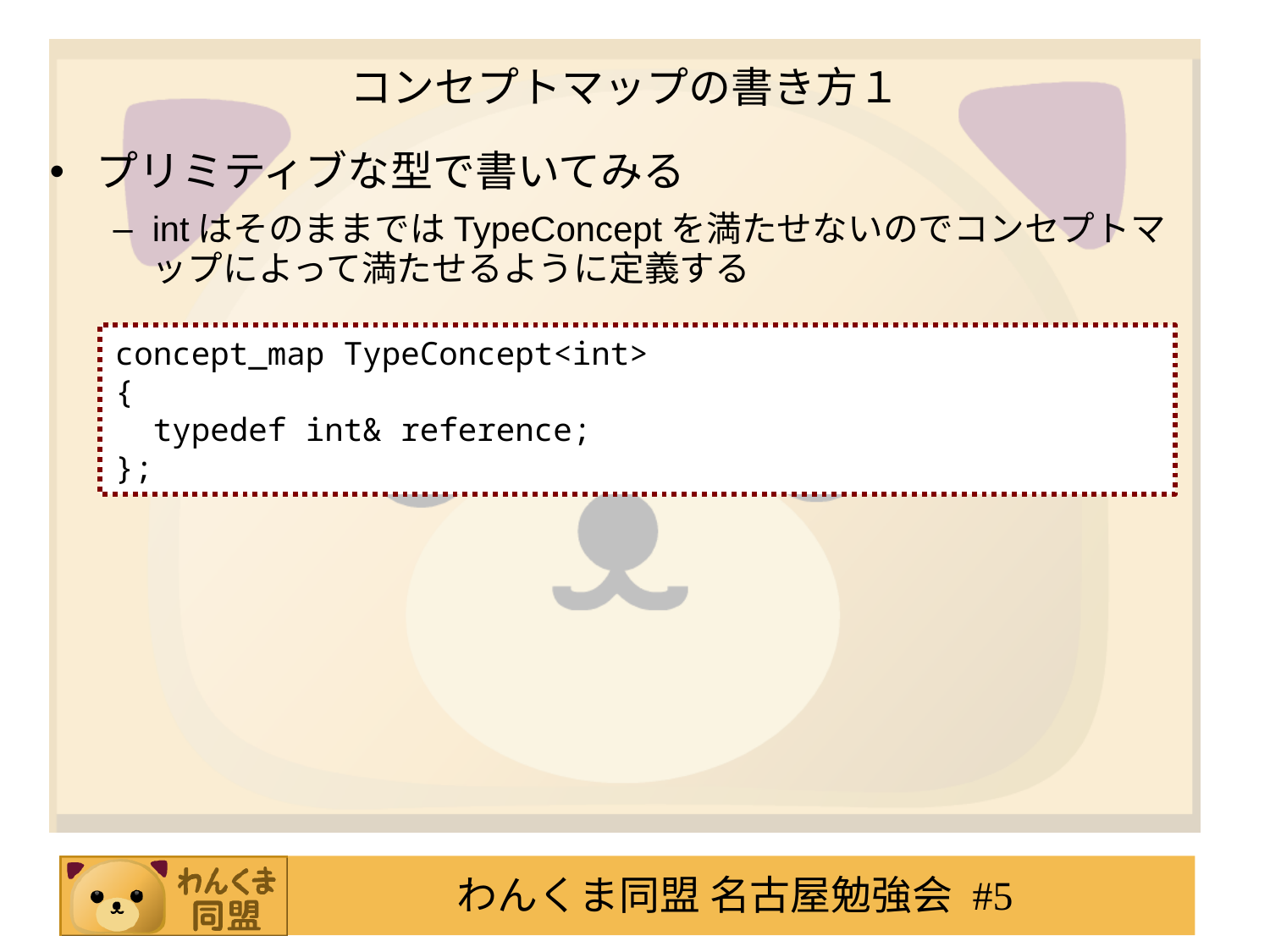

# コンセプトマップの書き方１
プリミティブな型で書いてみる
intはそのままではTypeConceptを満たせないのでコンセプトマップによって満たせるように定義する
concept_map TypeConcept<int>
{
  typedef int& reference;
};